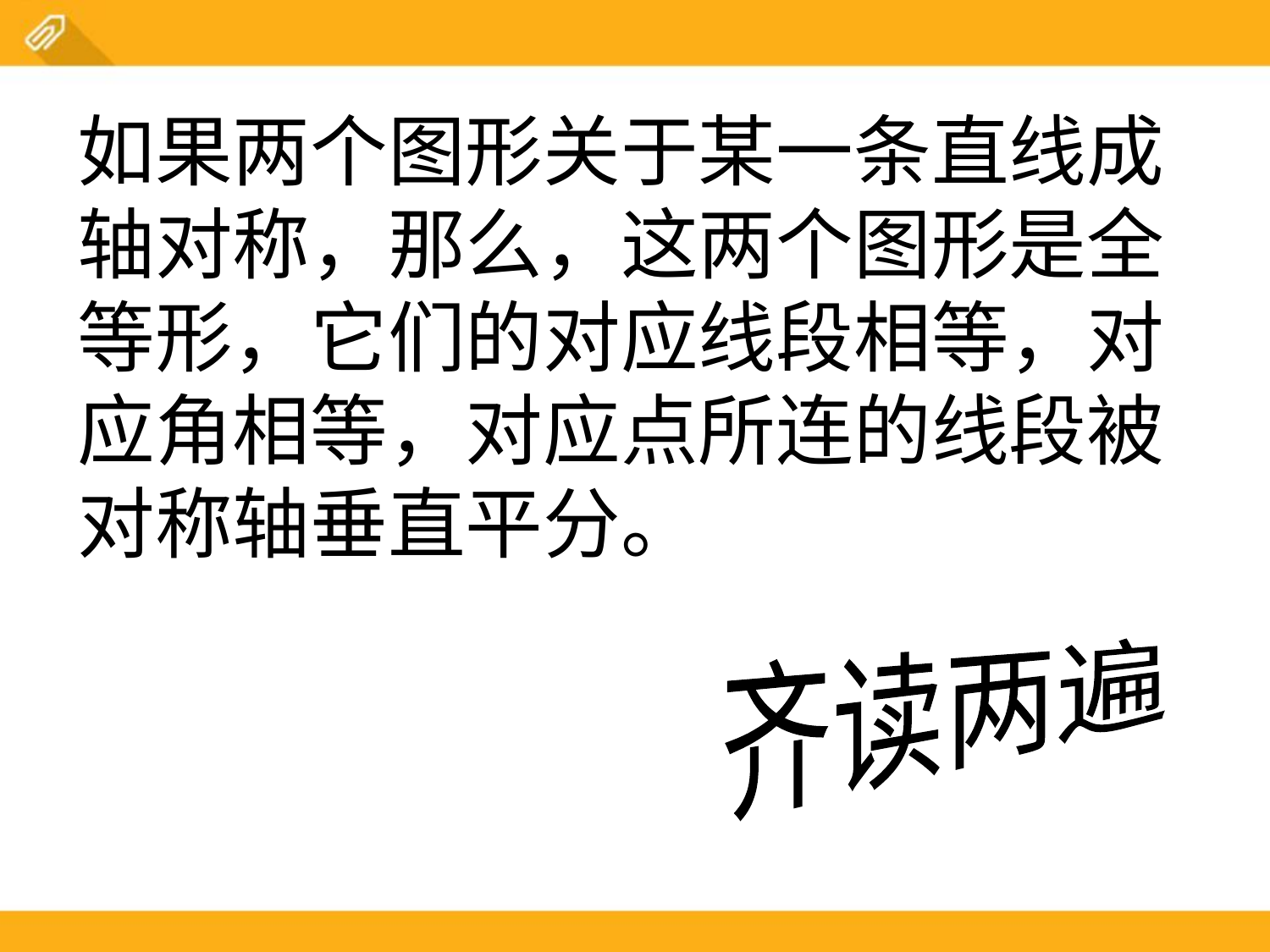

如果两个图形关于某一条直线成轴对称，那么，这两个图形是全等形，它们的对应线段相等，对应角相等，对应点所连的线段被对称轴垂直平分。
齐读两遍